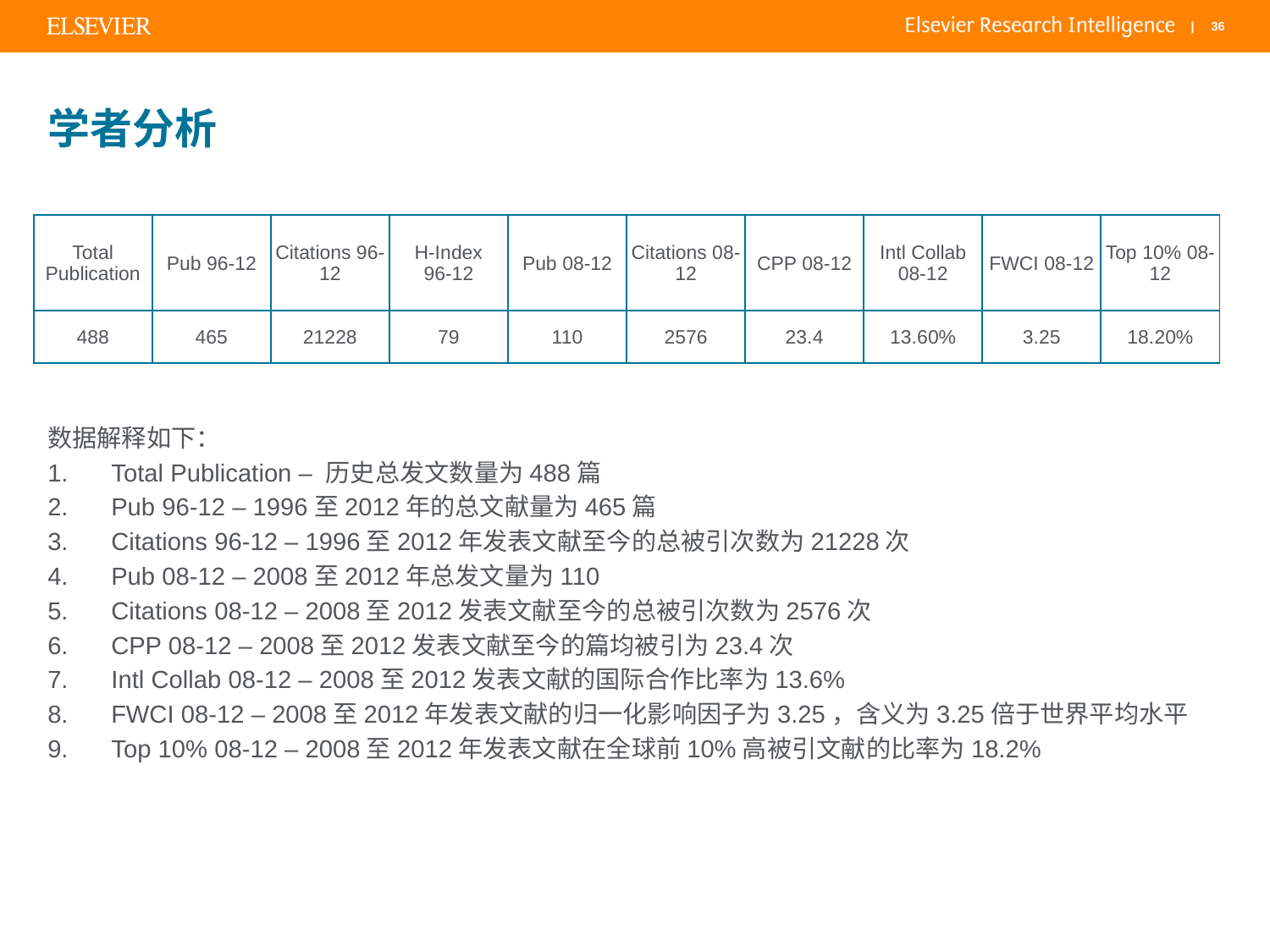

# 学者分析
| Total Publication | Pub 96-12 | Citations 96-12 | H-Index 96-12 | Pub 08-12 | Citations 08-12 | CPP 08-12 | Intl Collab 08-12 | FWCI 08-12 | Top 10% 08-12 |
| --- | --- | --- | --- | --- | --- | --- | --- | --- | --- |
| 488 | 465 | 21228 | 79 | 110 | 2576 | 23.4 | 13.60% | 3.25 | 18.20% |
数据解释如下：
Total Publication – 历史总发文数量为488篇
Pub 96-12 – 1996至2012年的总文献量为465篇
Citations 96-12 – 1996至2012年发表文献至今的总被引次数为21228次
Pub 08-12 – 2008至2012年总发文量为110
Citations 08-12 – 2008至2012发表文献至今的总被引次数为2576次
CPP 08-12 – 2008至2012发表文献至今的篇均被引为23.4次
Intl Collab 08-12 – 2008至2012发表文献的国际合作比率为13.6%
FWCI 08-12 – 2008至2012年发表文献的归一化影响因子为3.25，含义为3.25倍于世界平均水平
Top 10% 08-12 – 2008至2012年发表文献在全球前10%高被引文献的比率为18.2%